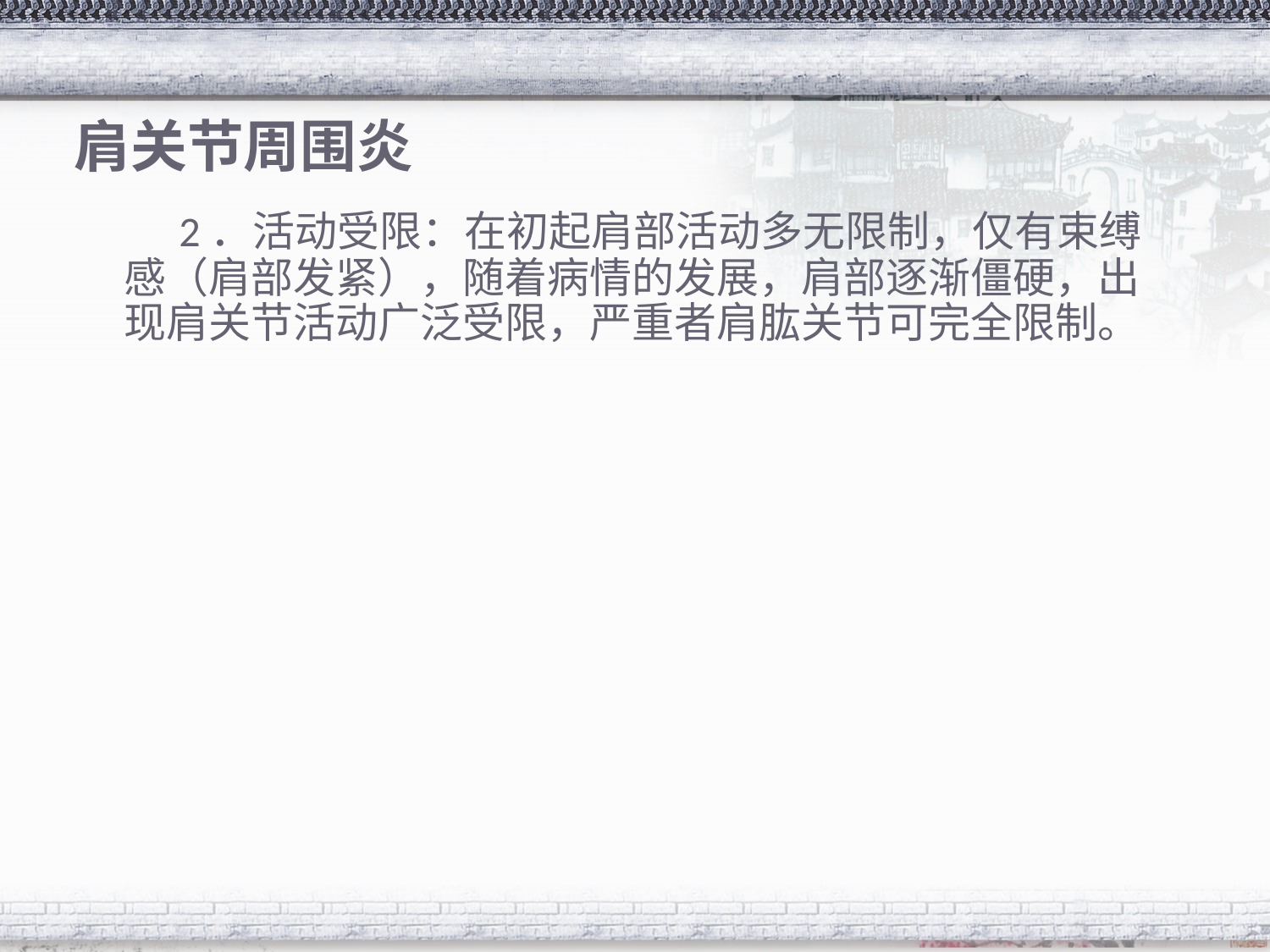

# 肩关节周围炎
           2．活动受限：在初起肩部活动多无限制，仅有束缚感（肩部发紧），随着病情的发展，肩部逐渐僵硬，出现肩关节活动广泛受限，严重者肩肱关节可完全限制。